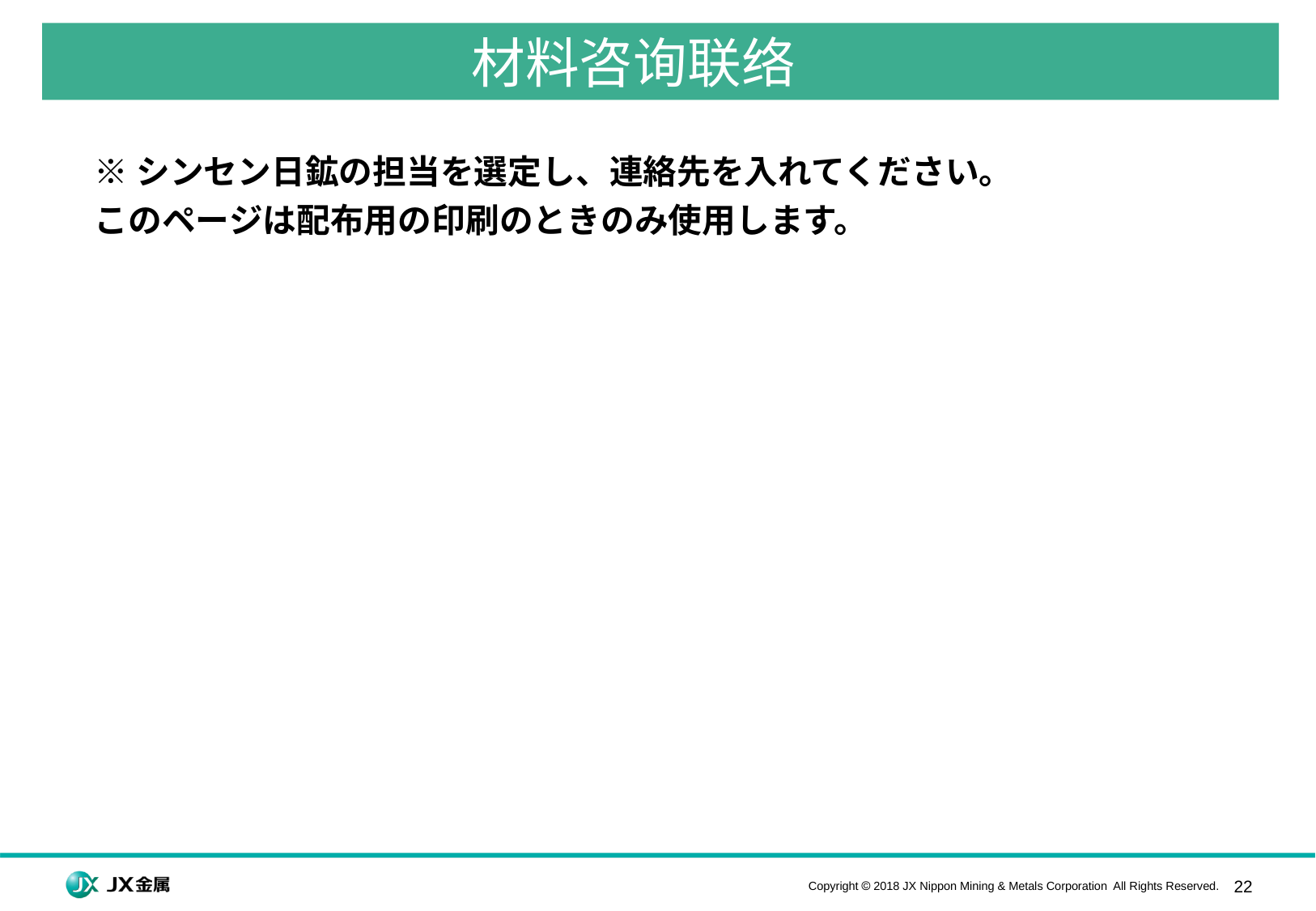

材料咨询联络
※シンセン日鉱の担当を選定し、連絡先を入れてください。
このページは配布用の印刷のときのみ使用します。
Copyright © 2018 JX Nippon Mining & Metals Corporation  All Rights Reserved.
22